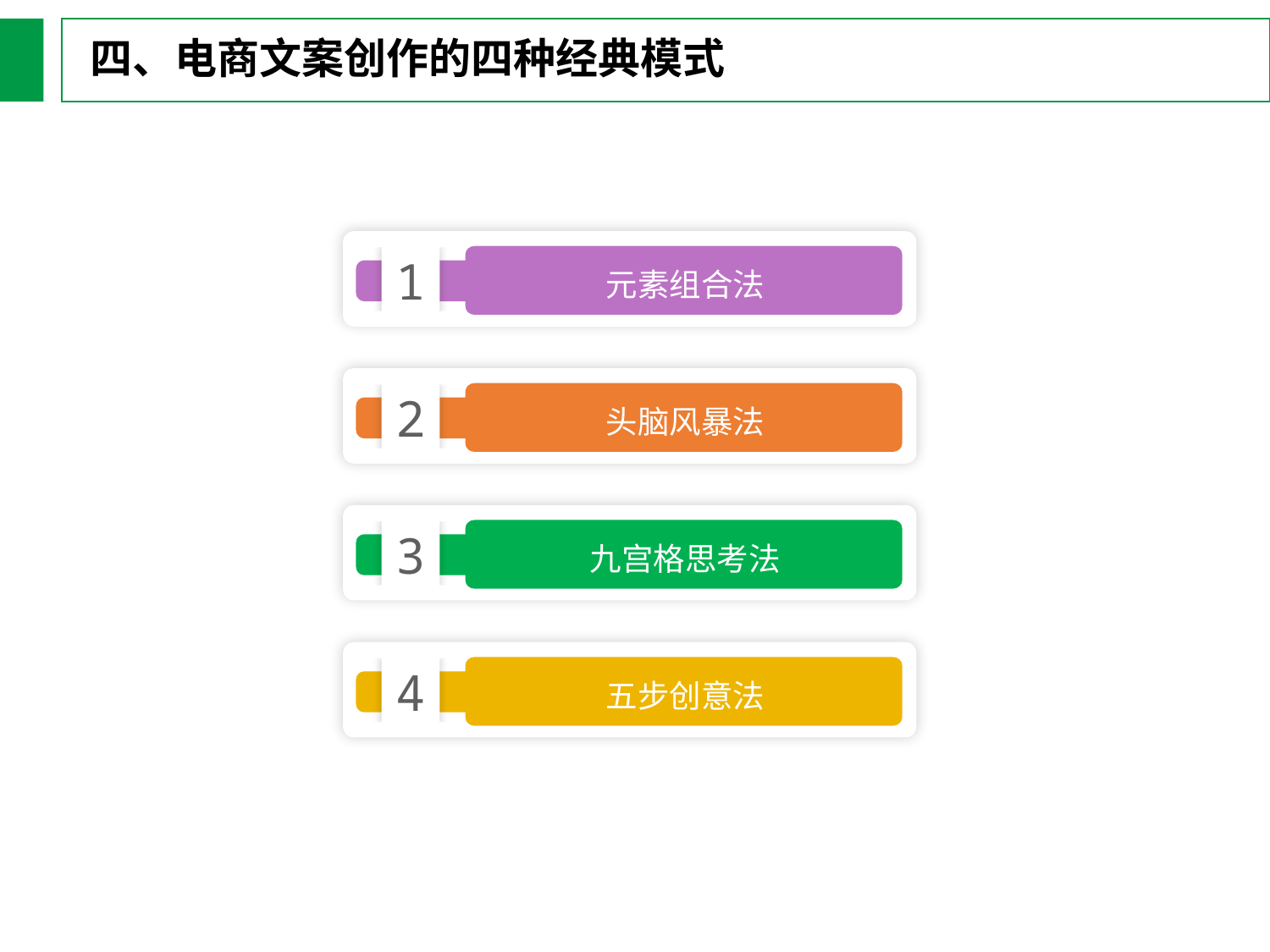

四、电商文案创作的四种经典模式

元素组合法
1

头脑风暴法
2

九宫格思考法
3

五步创意法
4